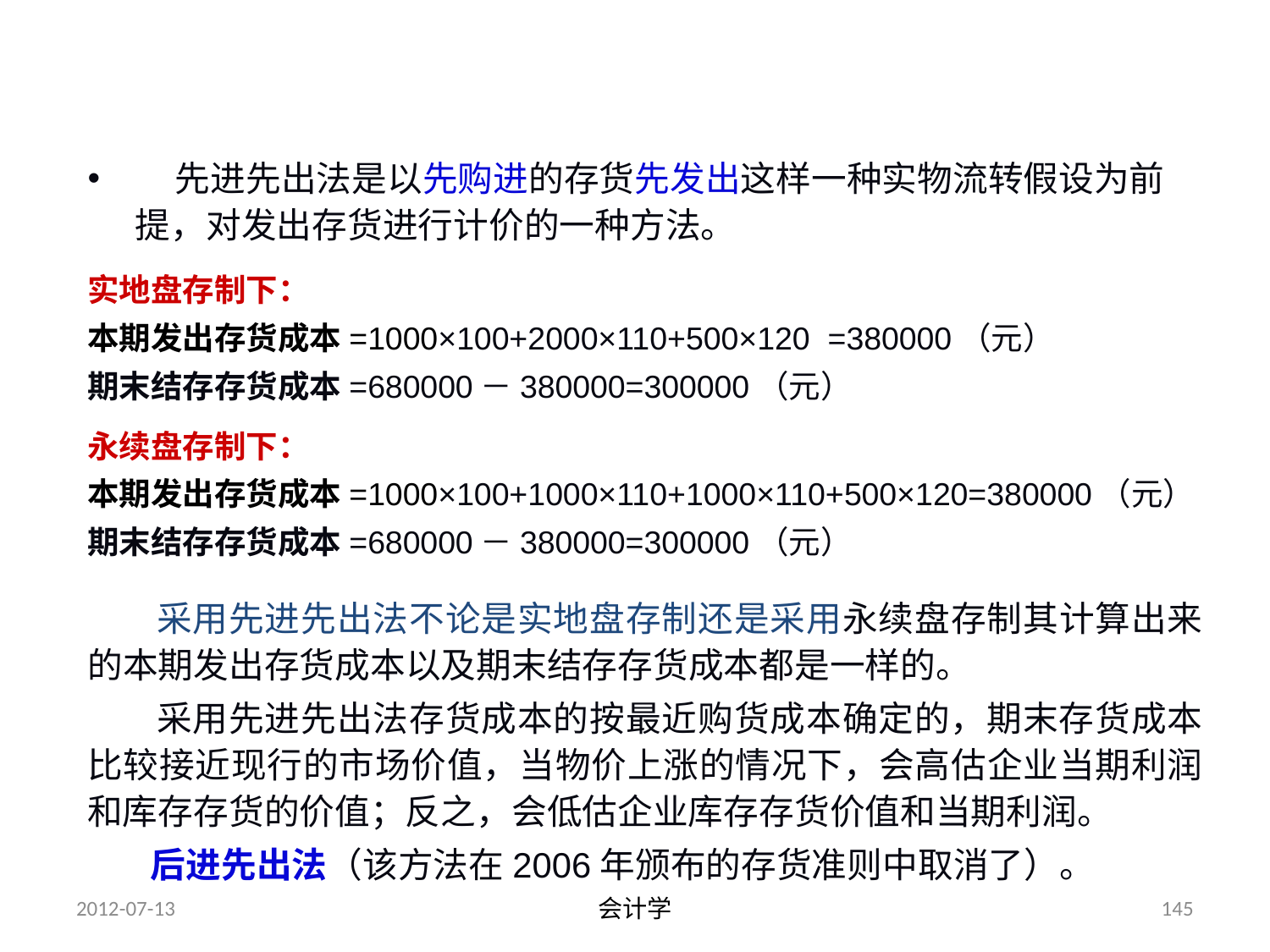

# （四）先进先出法
    先进先出法是以先购进的存货先发出这样一种实物流转假设为前提，对发出存货进行计价的一种方法。
实地盘存制下：
本期发出存货成本=1000×100+2000×110+500×120  =380000（元）
期末结存存货成本=680000－380000=300000（元）
永续盘存制下：
本期发出存货成本=1000×100+1000×110+1000×110+500×120=380000（元）
期末结存存货成本=680000－380000=300000（元）
       采用先进先出法不论是实地盘存制还是采用永续盘存制其计算出来的本期发出存货成本以及期末结存存货成本都是一样的。
       采用先进先出法存货成本的按最近购货成本确定的，期末存货成本比较接近现行的市场价值，当物价上涨的情况下，会高估企业当期利润和库存存货的价值；反之，会低估企业库存存货价值和当期利润。
       后进先出法（该方法在2006年颁布的存货准则中取消了）。
2012-07-13
会计学
145